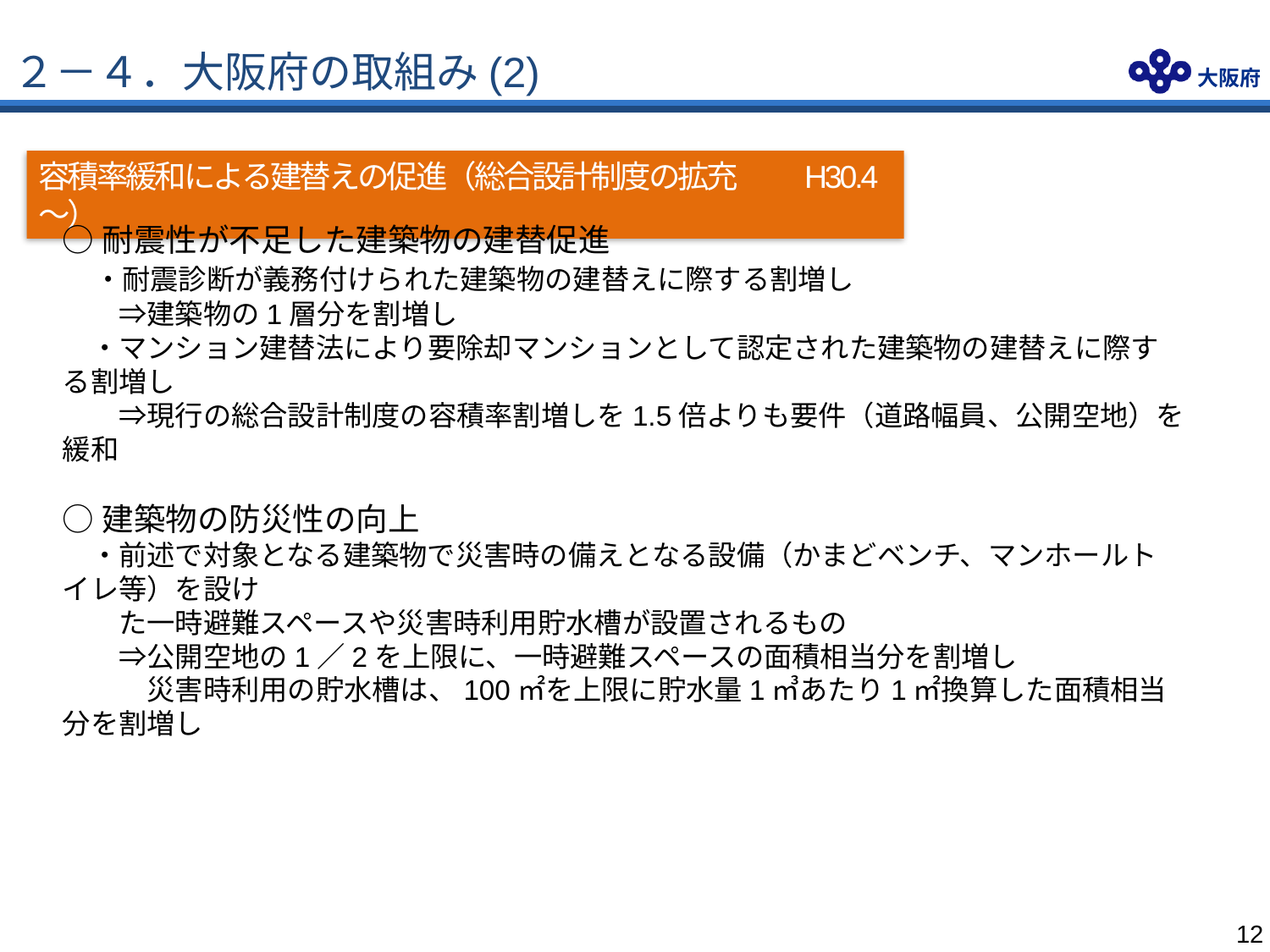

# ２－４．大阪府の取組み(2)
容積率緩和による建替えの促進（総合設計制度の拡充　　H30.4～）
○耐震性が不足した建築物の建替促進
　・耐震診断が義務付けられた建築物の建替えに際する割増し
　　⇒建築物の1層分を割増し
　・マンション建替法により要除却マンションとして認定された建築物の建替えに際する割増し
　　⇒現行の総合設計制度の容積率割増しを1.5倍よりも要件（道路幅員、公開空地）を緩和

○建築物の防災性の向上
　・前述で対象となる建築物で災害時の備えとなる設備（かまどベンチ、マンホールトイレ等）を設け
　　た一時避難スペースや災害時利用貯水槽が設置されるもの
　　⇒公開空地の1／2を上限に、一時避難スペースの面積相当分を割増し
　　　災害時利用の貯水槽は、100㎡を上限に貯水量1㎥あたり1㎡換算した面積相当分を割増し
12